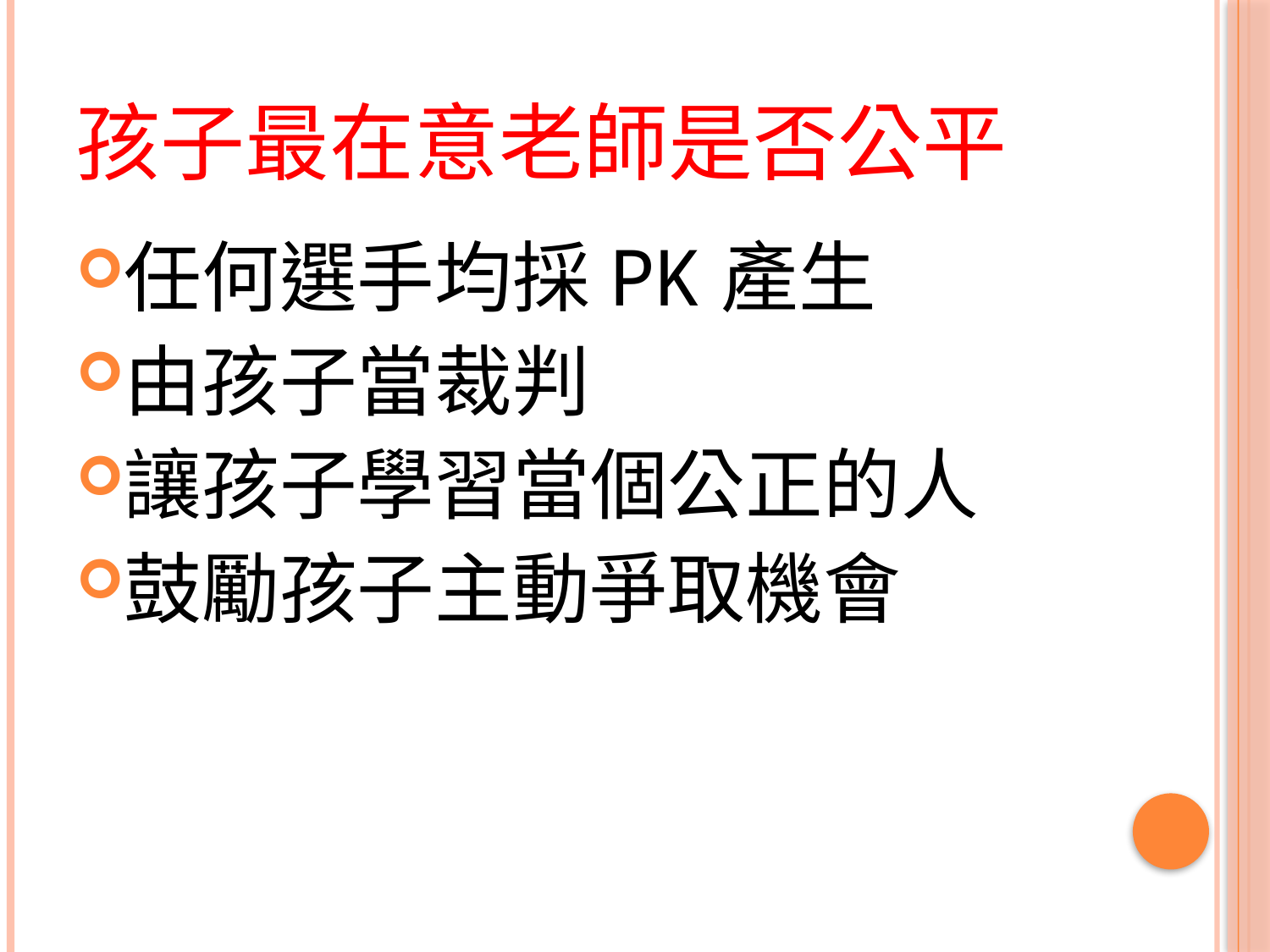

# 孩子最在意老師是否公平
任何選手均採PK產生
由孩子當裁判
讓孩子學習當個公正的人
鼓勵孩子主動爭取機會